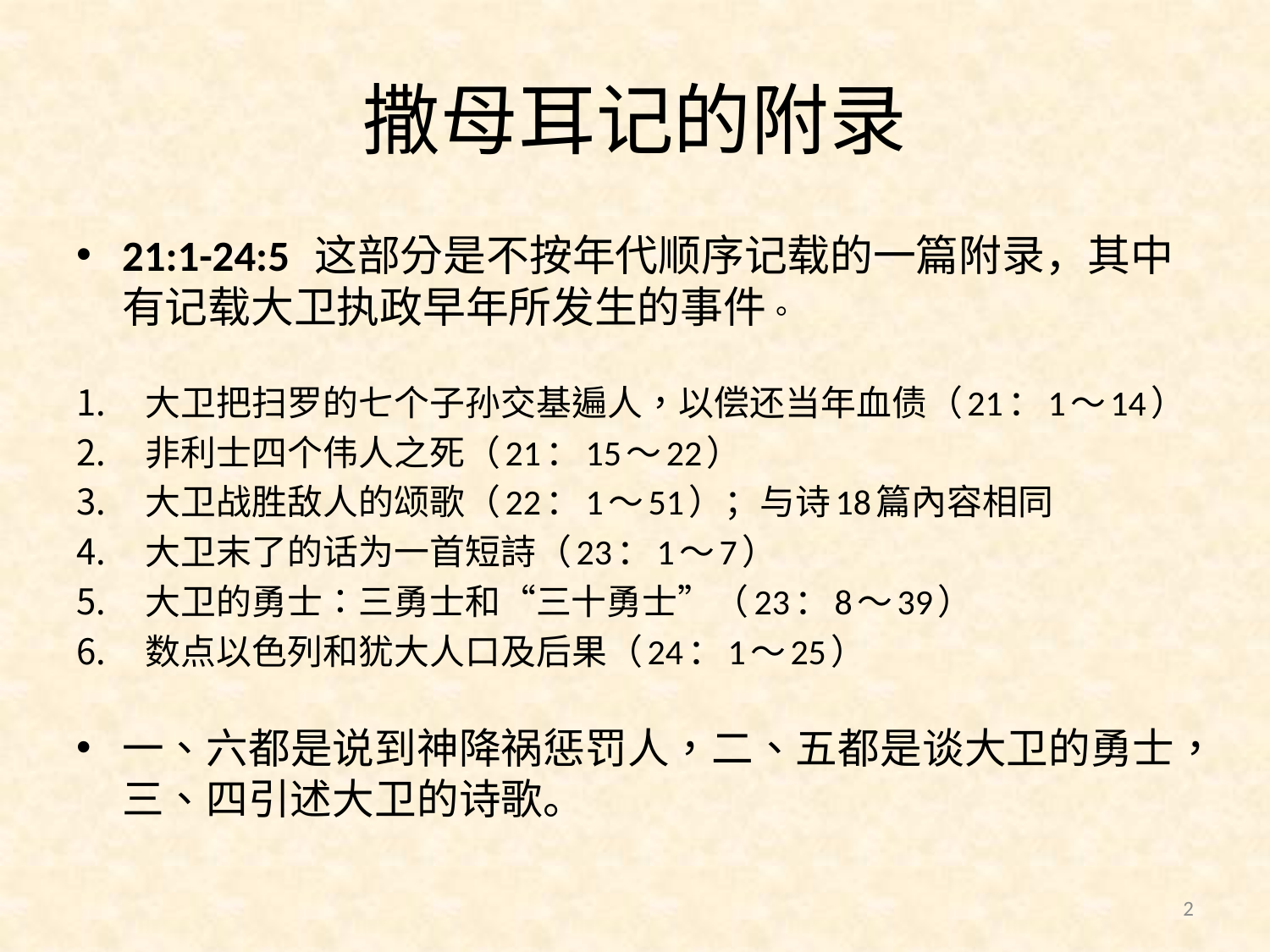

# 撒母耳记的附录
21:1-24:5  这部分是不按年代顺序记载的一篇附录，其中有记载大卫执政早年所发生的事件。

大卫把扫罗的七个子孙交基遍人，以偿还当年血债（21：1～14）
非利士四个伟人之死（21：15～22）
大卫战胜敌人的颂歌（22：1～51）；与诗18篇內容相同
大卫末了的话为一首短詩（23：1～7）
大卫的勇士：三勇士和“三十勇士”（23：8～39）
数点以色列和犹大人口及后果（24：1～25）

一、六都是说到神降祸惩罚人，二、五都是谈大卫的勇士，三、四引述大卫的诗歌。
2